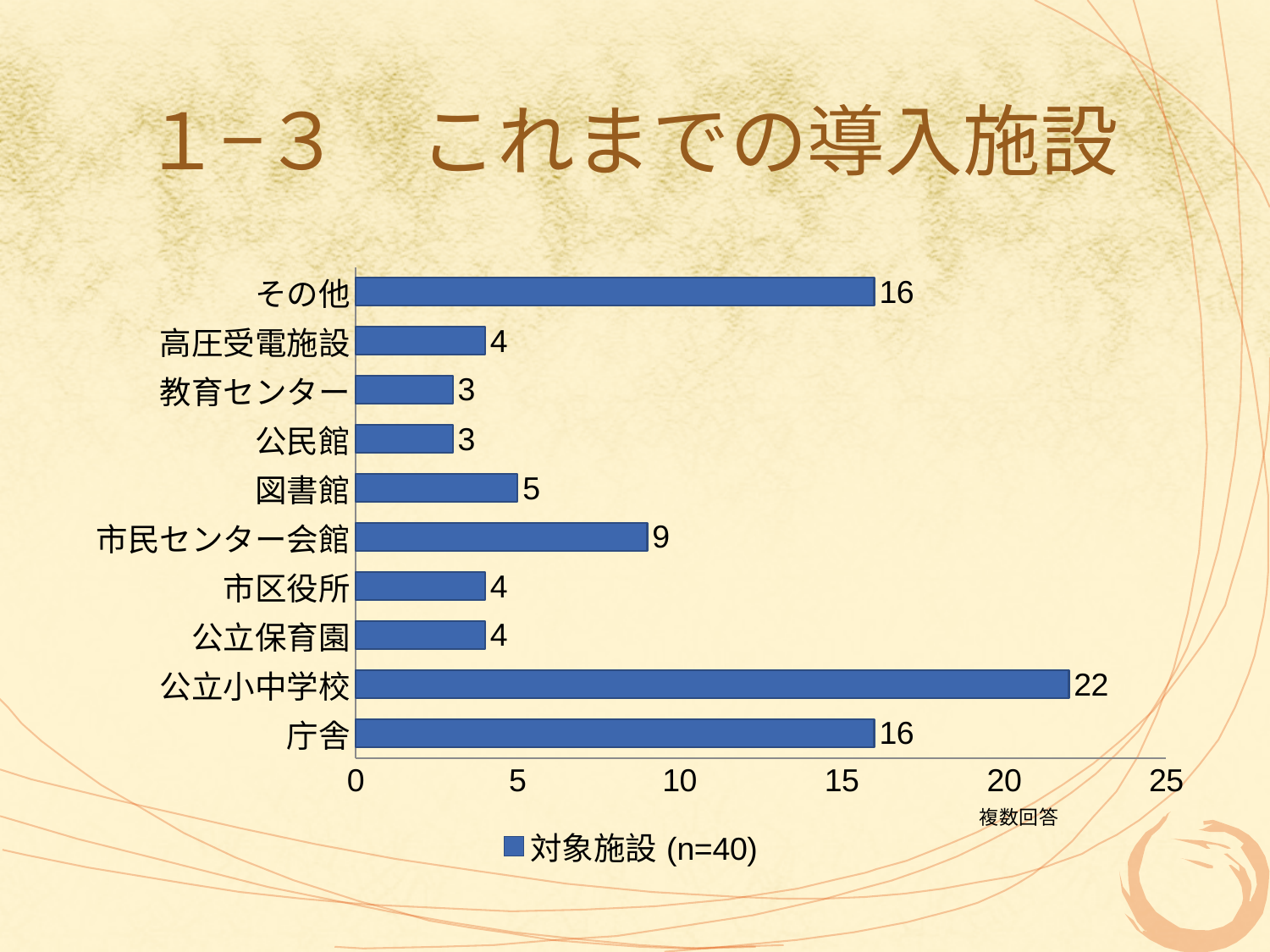

# １−３　これまでの導入施設

### Chart

| Category | 対象施設(n=40) |
|---|---|
| 庁舎 | 16.0 |
| 公立小中学校 | 22.0 |
| 公立保育園 | 4.0 |
| 市区役所 | 4.0 |
| 市民センター会館 | 9.0 |
| 図書館 | 5.0 |
| 公民館 | 3.0 |
| 教育センター | 3.0 |
| 高圧受電施設 | 4.0 |
| その他 | 16.0 |